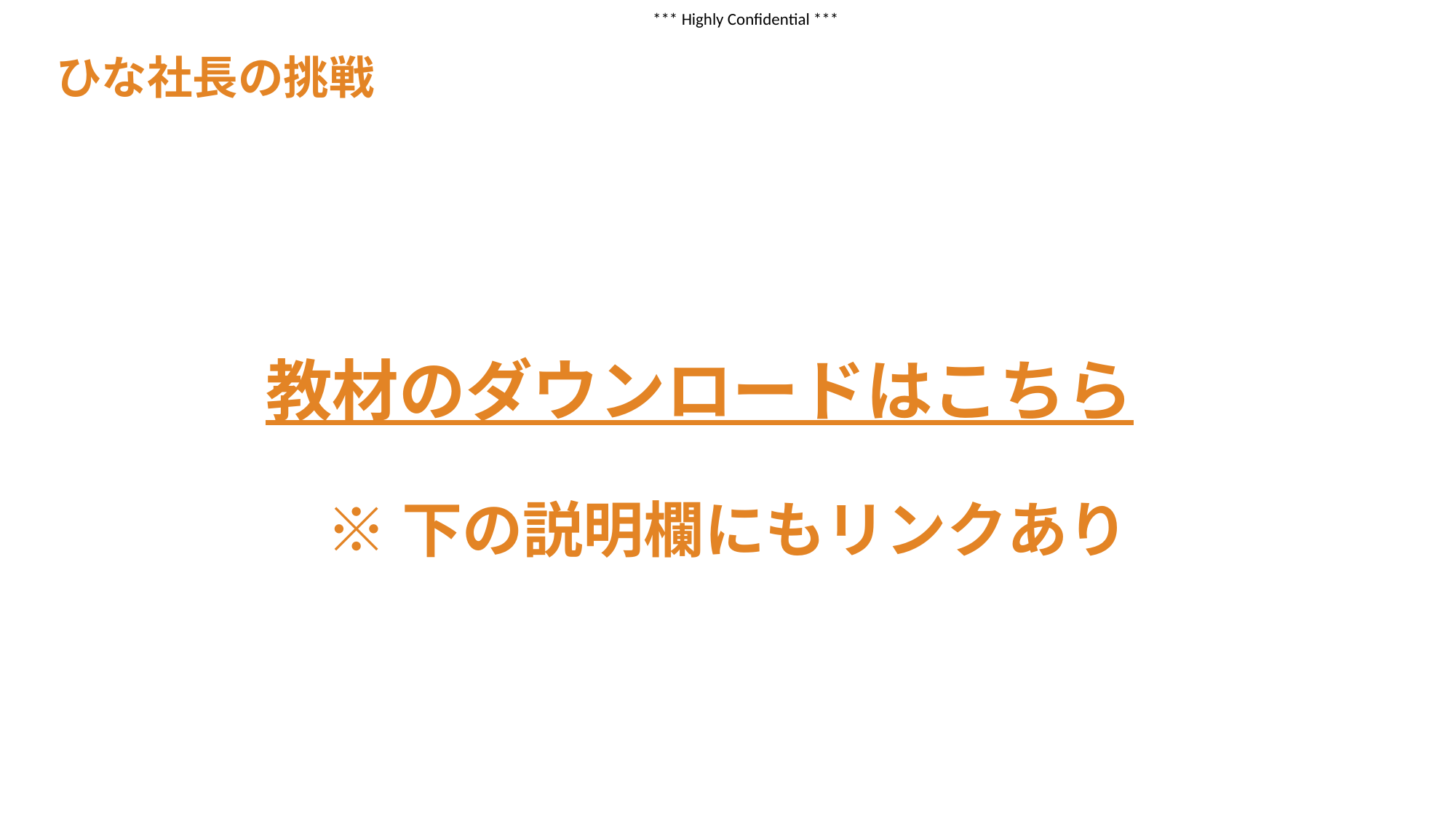

# ひな社長の挑戦
教材のダウンロードはこちら
※下の説明欄にもリンクあり